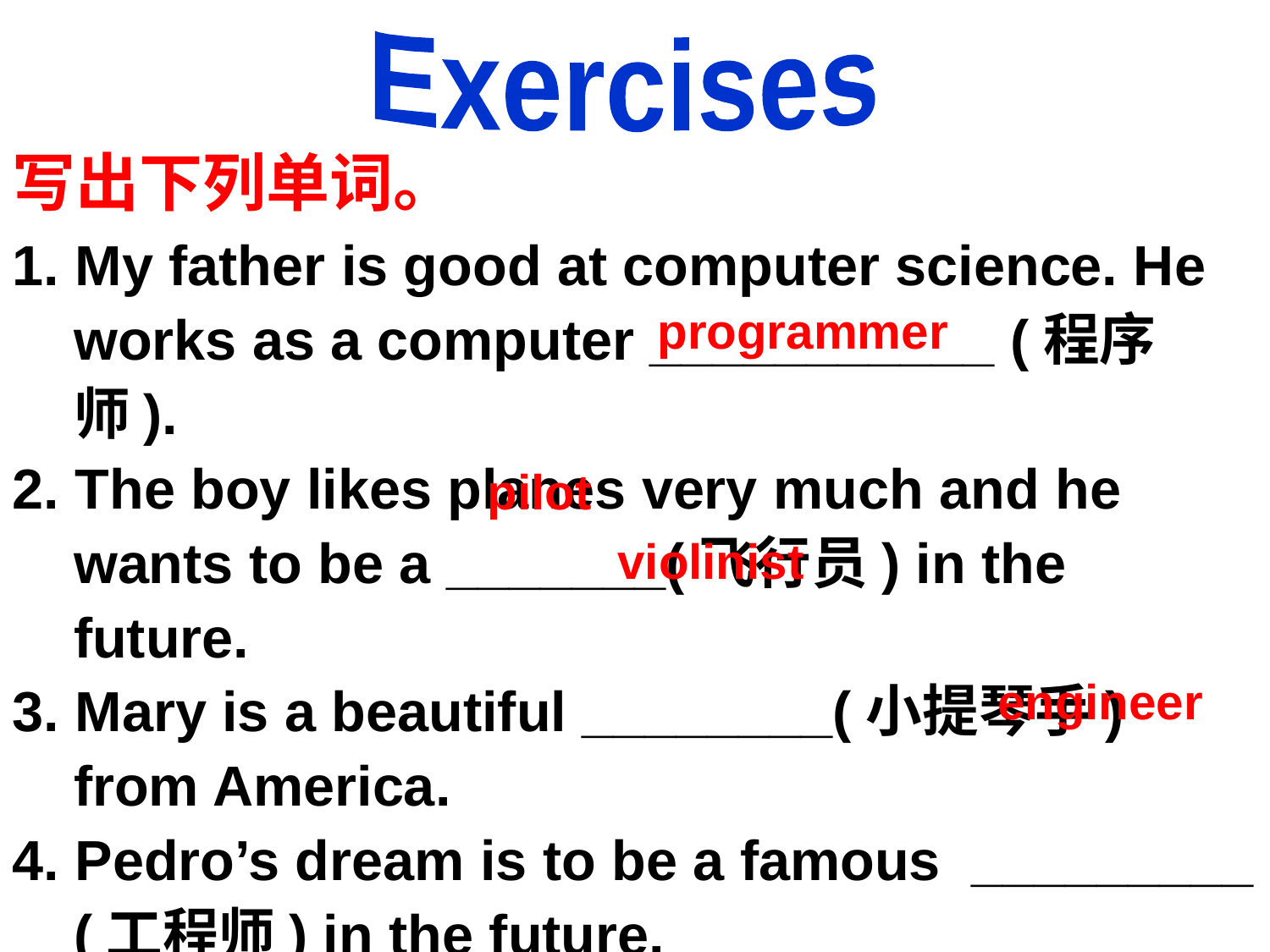

Exercises
写出下列单词。
1. My father is good at computer science. He works as a computer ___________ (程序师).
2. The boy likes planes very much and he wants to be a _______(飞行员) in the future.
3. Mary is a beautiful ________(小提琴手)  from America.
4. Pedro’s dream is to be a famous  _________ (工程师) in the future.
programmer
pilot
violinist
engineer